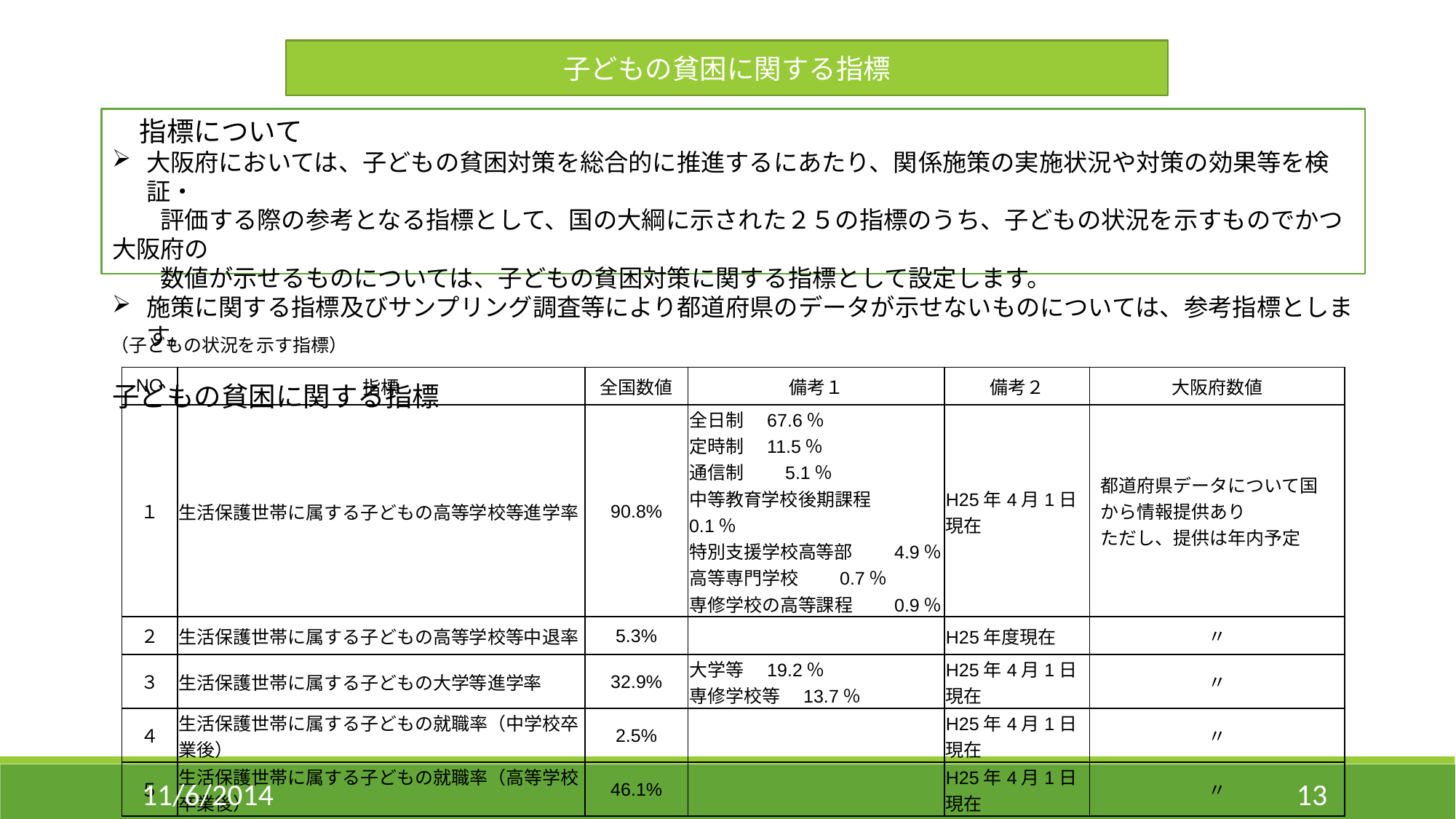

子どもの貧困に関する指標
　指標について
大阪府においては、子どもの貧困対策を総合的に推進するにあたり、関係施策の実施状況や対策の効果等を検証・
　　評価する際の参考となる指標として、国の大綱に示された２５の指標のうち、子どもの状況を示すものでかつ大阪府の
　　数値が示せるものについては、子どもの貧困対策に関する指標として設定します。
施策に関する指標及びサンプリング調査等により都道府県のデータが示せないものについては、参考指標とします。

子どもの貧困に関する指標

（子どもの状況を示す指標）
| NO | 指標 | 全国数値 | 備考１ | 備考２ | 大阪府数値 |
| --- | --- | --- | --- | --- | --- |
| １ | 生活保護世帯に属する子どもの高等学校等進学率 | 90.8% | 全日制　67.6％ 定時制　11.5％ 通信制　　5.1％ 中等教育学校後期課程　　0.1％ 特別支援学校高等部　　4.9％ 高等専門学校　　0.7％ 専修学校の高等課程　　0.9％ | H25年4月1日現在 | 都道府県データについて国から情報提供あり ただし、提供は年内予定 |
| ２ | 生活保護世帯に属する子どもの高等学校等中退率 | 5.3% |  | H25年度現在 | 〃 |
| ３ | 生活保護世帯に属する子どもの大学等進学率 | 32.9% | 大学等　19.2％ 専修学校等　13.7％ | H25年4月1日現在 | 〃 |
| ４ | 生活保護世帯に属する子どもの就職率（中学校卒業後） | 2.5% |  | H25年4月1日現在 | 〃 |
| ５ | 生活保護世帯に属する子どもの就職率（高等学校卒業後） | 46.1% |  | H25年4月1日現在 | 〃 |
11/6/2014
13